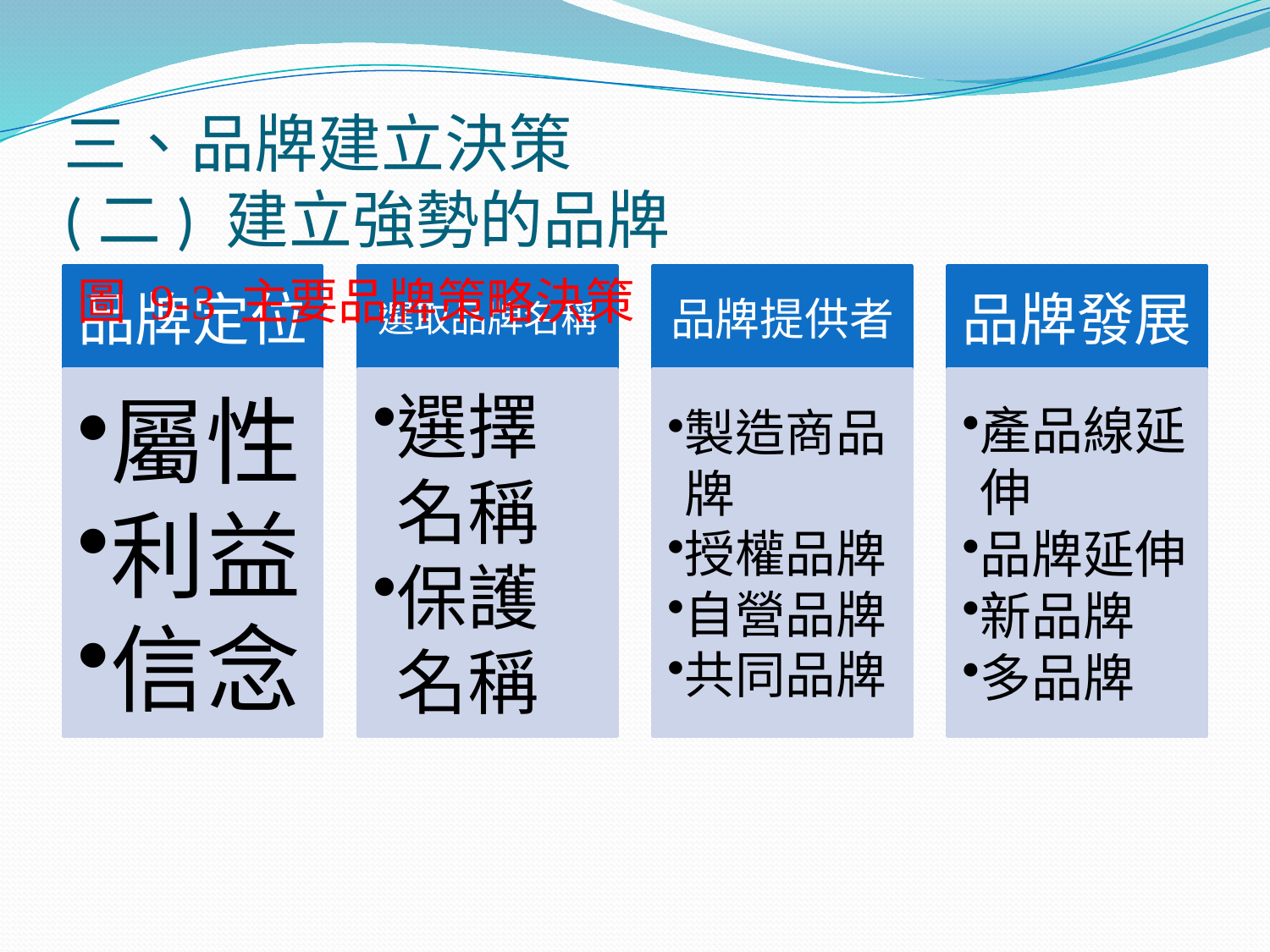

# 三、品牌建立決策 (二) 建立強勢的品牌
圖 9-3 主要品牌策略決策
品牌定位
屬性
利益
信念
選取品牌名稱
選擇名稱
保護名稱
品牌提供者
製造商品牌
授權品牌
自營品牌
共同品牌
品牌發展
產品線延伸
品牌延伸
新品牌
多品牌